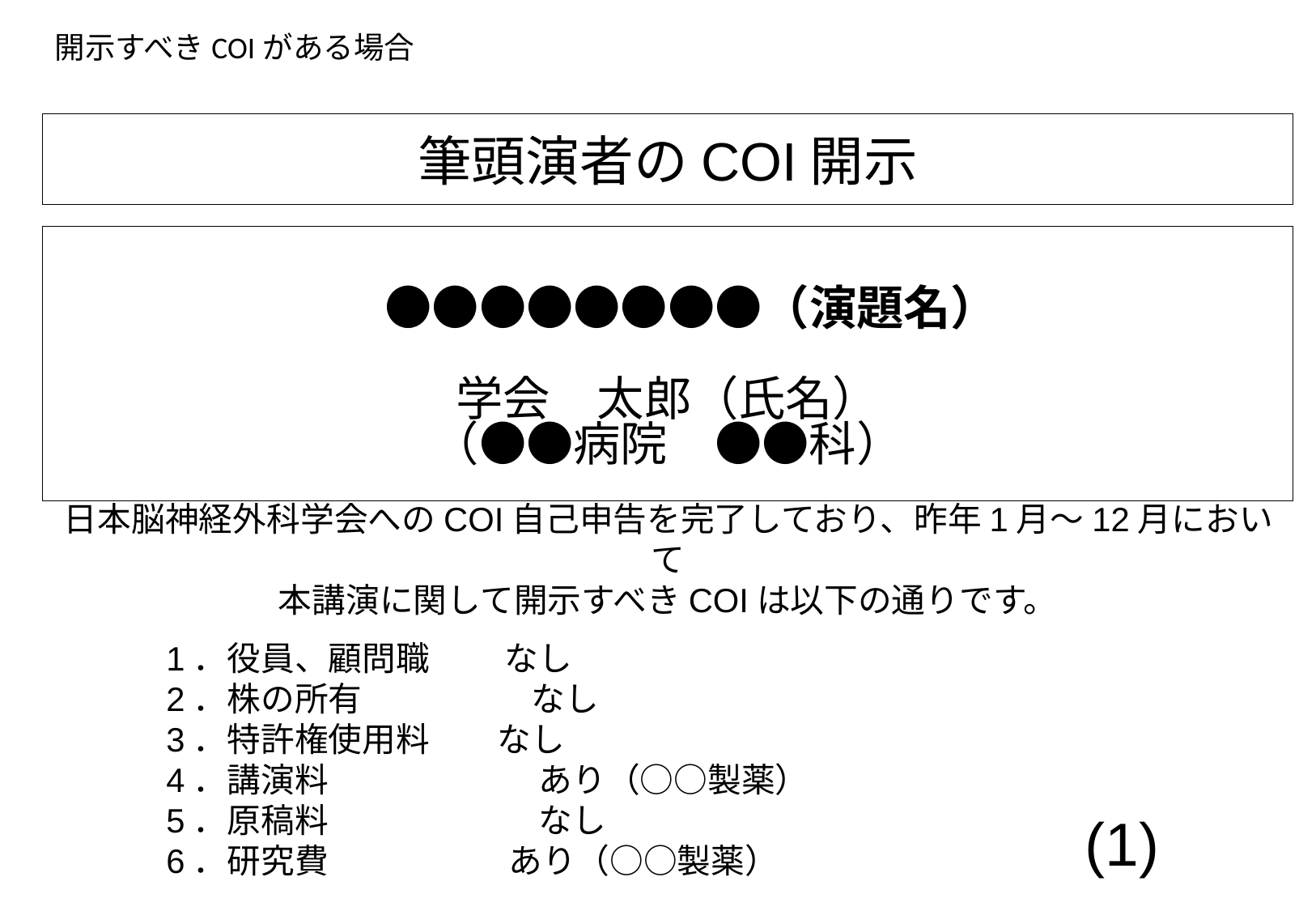

開示すべきCOIがある場合
筆頭演者のCOI開示

　●●●●●●●●（演題名）

学会　太郎（氏名）
（●●病院　●●科）

日本脳神経外科学会へのCOI自己申告を完了しており、昨年1月～12月において
本講演に関して開示すべきCOIは以下の通りです。
1．役員、顧問職　　 なし
2．株の所有　　　　　なし
3．特許権使用料　　なし
4．講演料　　　　　　 あり（○○製薬）
5．原稿料　　　　　　 なし
6．研究費　　　　      あり（○○製薬）
(1)